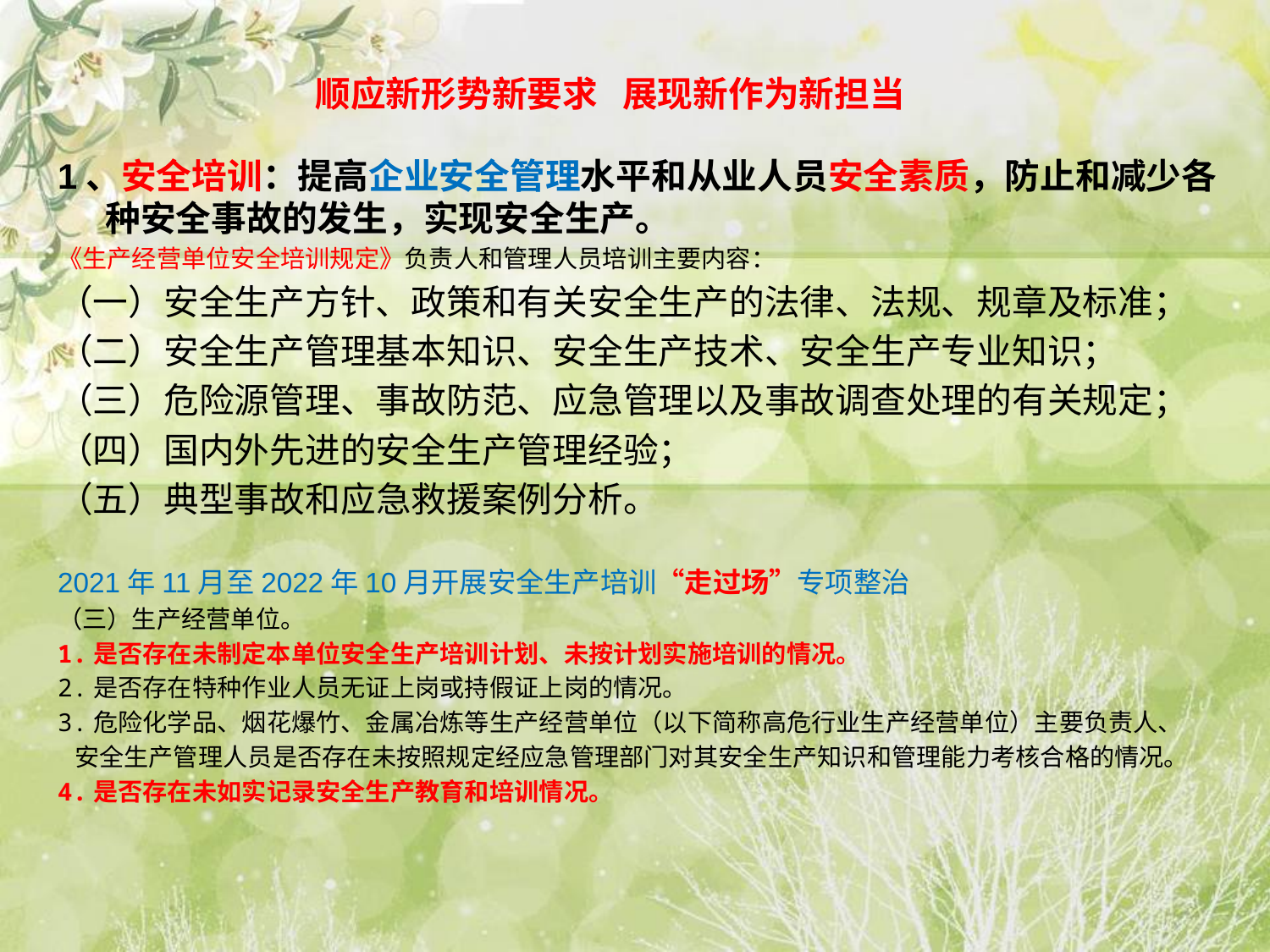

# 顺应新形势新要求   展现新作为新担当
1、安全培训：提高企业安全管理水平和从业人员安全素质，防止和减少各种安全事故的发生，实现安全生产。
《生产经营单位安全培训规定》负责人和管理人员培训主要内容：
（一）安全生产方针、政策和有关安全生产的法律、法规、规章及标准；
（二）安全生产管理基本知识、安全生产技术、安全生产专业知识；
（三）危险源管理、事故防范、应急管理以及事故调查处理的有关规定；
（四）国内外先进的安全生产管理经验；
（五）典型事故和应急救援案例分析。

2021年11月至2022年10月开展安全生产培训“走过场”专项整治
（三）生产经营单位。
1.是否存在未制定本单位安全生产培训计划、未按计划实施培训的情况。
2.是否存在特种作业人员无证上岗或持假证上岗的情况。
3.危险化学品、烟花爆竹、金属冶炼等生产经营单位（以下简称高危行业生产经营单位）主要负责人、
  安全生产管理人员是否存在未按照规定经应急管理部门对其安全生产知识和管理能力考核合格的情况。
4.是否存在未如实记录安全生产教育和培训情况。